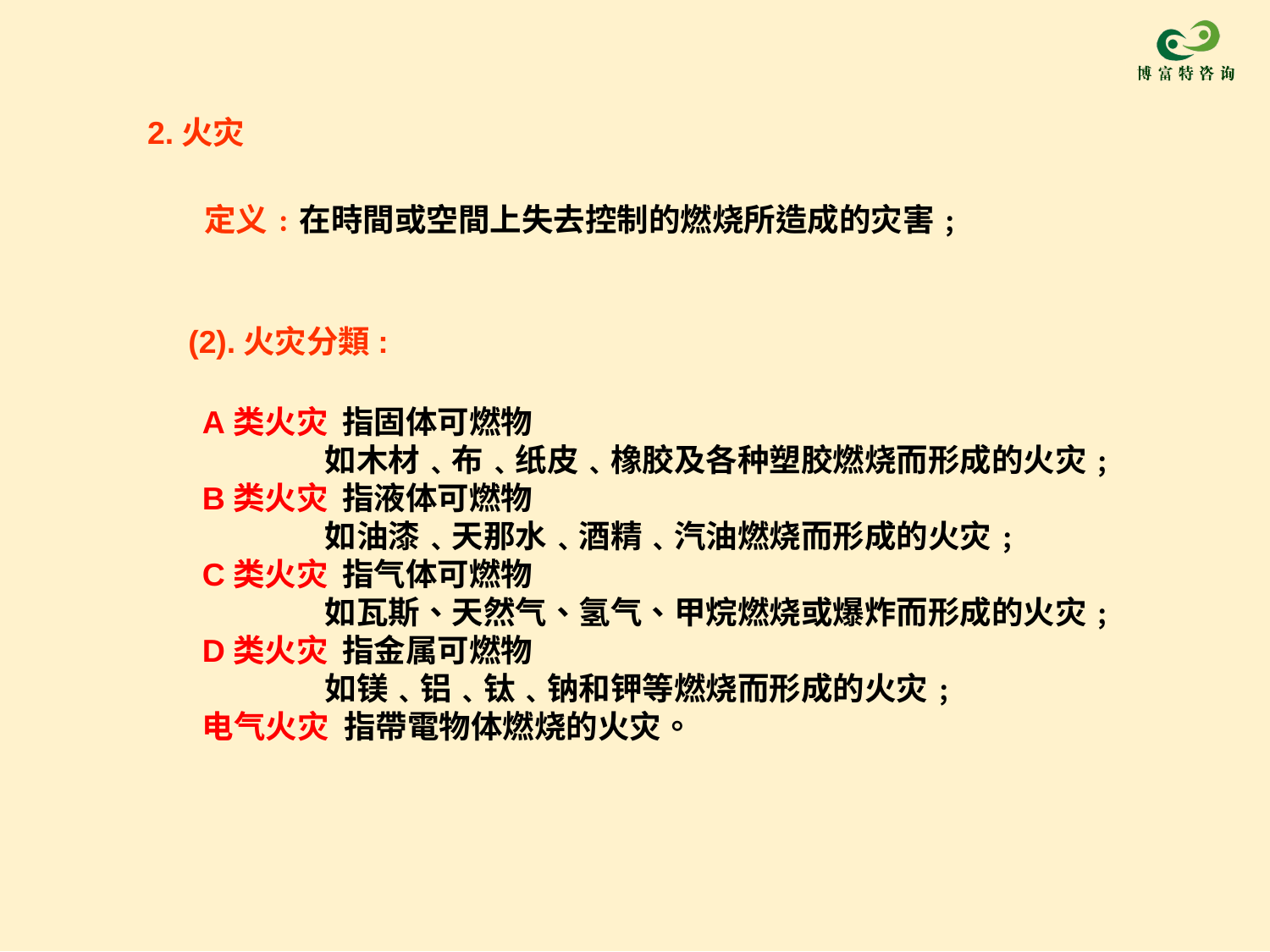

2.火灾
定义﹕在時間或空間上失去控制的燃烧所造成的灾害﹔
(2).火灾分類:
A类火灾  指固体可燃物
                如木材﹑布﹑纸皮﹑橡胶及各种塑胶燃烧而形成的火灾﹔
B类火灾  指液体可燃物
                如油漆﹑天那水﹑酒精﹑汽油燃烧而形成的火灾﹔
C类火灾  指气体可燃物
                如瓦斯、天然气、氢气、甲烷燃烧或爆炸而形成的火灾﹔
D类火灾  指金属可燃物
                如镁﹑铝﹑钛﹑钠和钾等燃烧而形成的火灾﹔
电气火灾  指帶電物体燃烧的火灾。